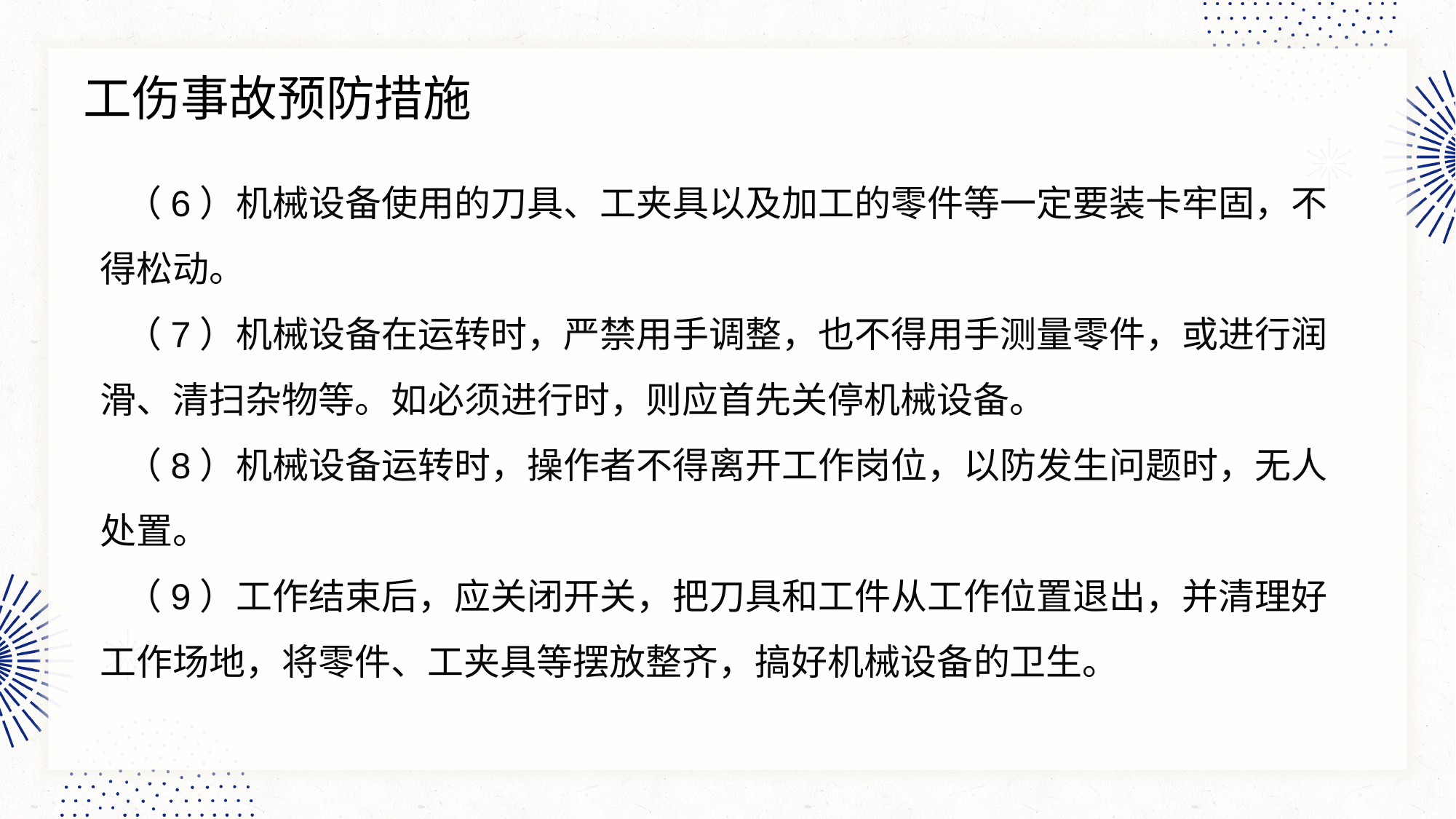

工伤事故预防措施
  （6）机械设备使用的刀具、工夹具以及加工的零件等一定要装卡牢固，不得松动。
  （7）机械设备在运转时，严禁用手调整，也不得用手测量零件，或进行润滑、清扫杂物等。如必须进行时，则应首先关停机械设备。
  （8）机械设备运转时，操作者不得离开工作岗位，以防发生问题时，无人处置。
  （9）工作结束后，应关闭开关，把刀具和工件从工作位置退出，并清理好工作场地，将零件、工夹具等摆放整齐，搞好机械设备的卫生。